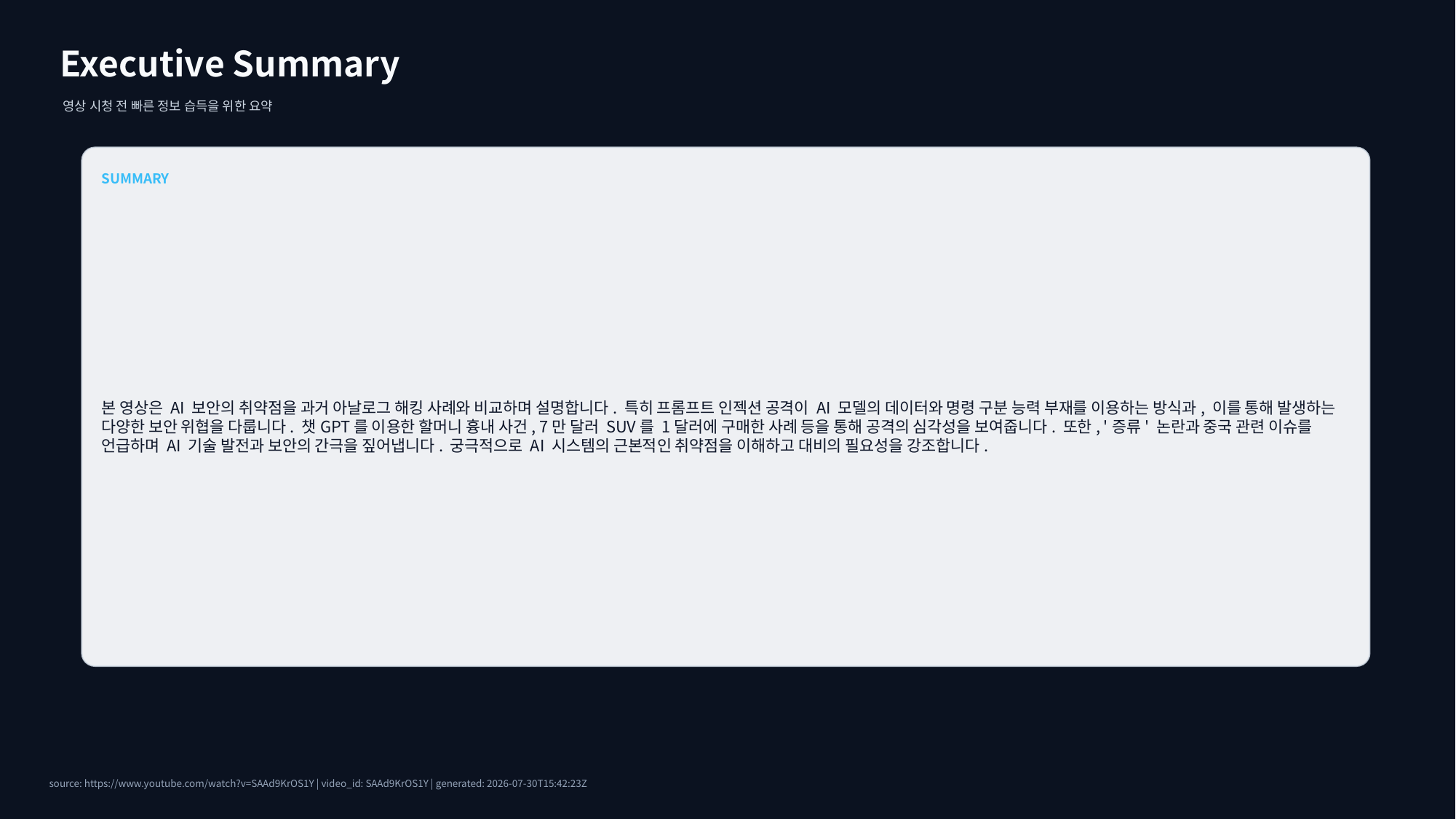

Executive Summary
영상 시청 전 빠른 정보 습득을 위한 요약

SUMMARY
본 영상은 AI 보안의 취약점을 과거 아날로그 해킹 사례와 비교하며 설명합니다. 특히 프롬프트 인젝션 공격이 AI 모델의 데이터와 명령 구분 능력 부재를 이용하는 방식과, 이를 통해 발생하는 다양한 보안 위협을 다룹니다. 챗GPT를 이용한 할머니 흉내 사건, 7만 달러 SUV를 1달러에 구매한 사례 등을 통해 공격의 심각성을 보여줍니다. 또한, '증류' 논란과 중국 관련 이슈를 언급하며 AI 기술 발전과 보안의 간극을 짚어냅니다. 궁극적으로 AI 시스템의 근본적인 취약점을 이해하고 대비의 필요성을 강조합니다.
source: https://www.youtube.com/watch?v=SAAd9KrOS1Y | video_id: SAAd9KrOS1Y | generated: 2026-07-30T15:42:23Z